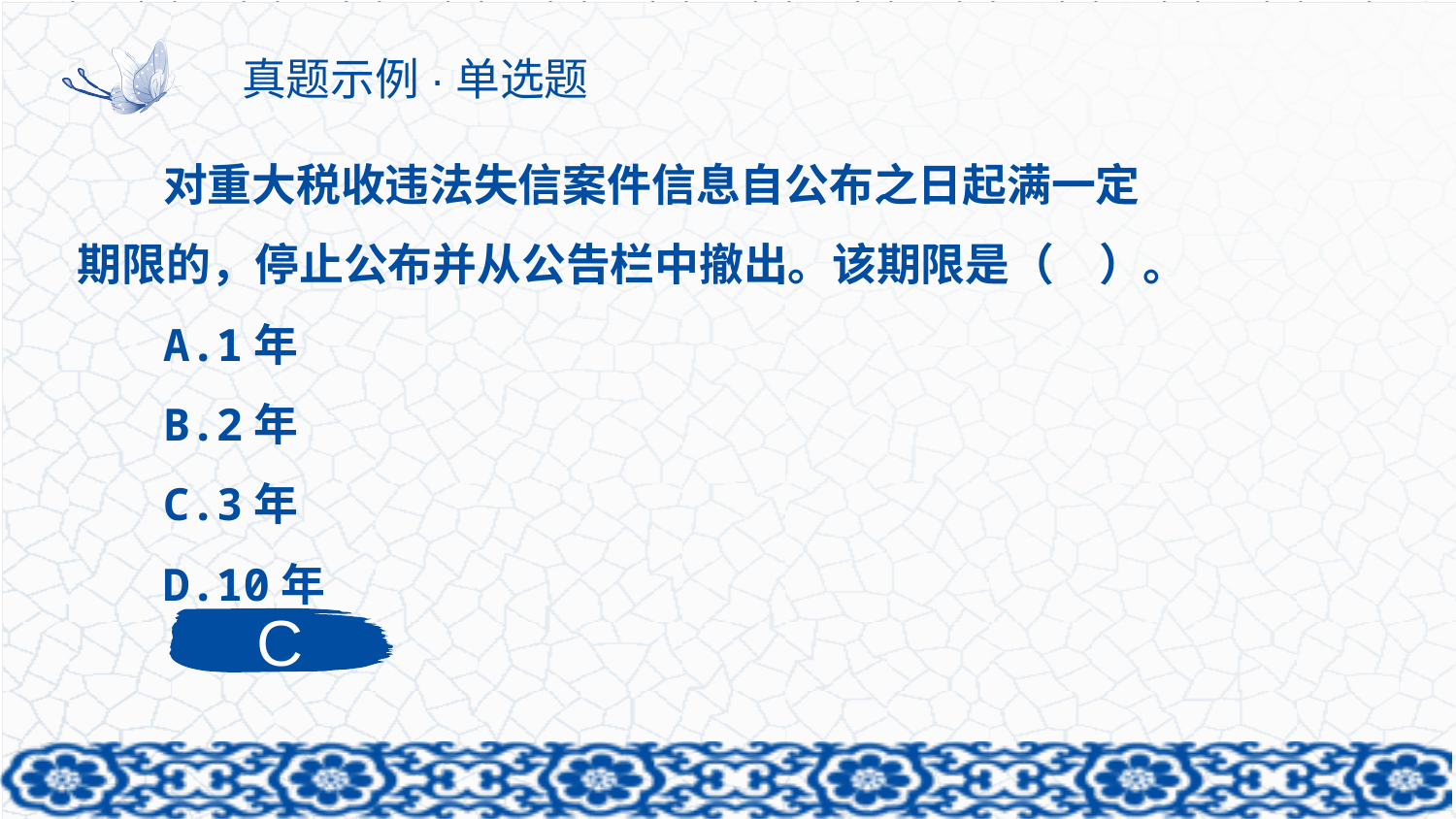

# 真题示例·单选题
对重大税收违法失信案件信息自公布之日起满一定期限的，停止公布并从公告栏中撤出。该期限是（　）。
A.1年
B.2年
C.3年
D.10年

C